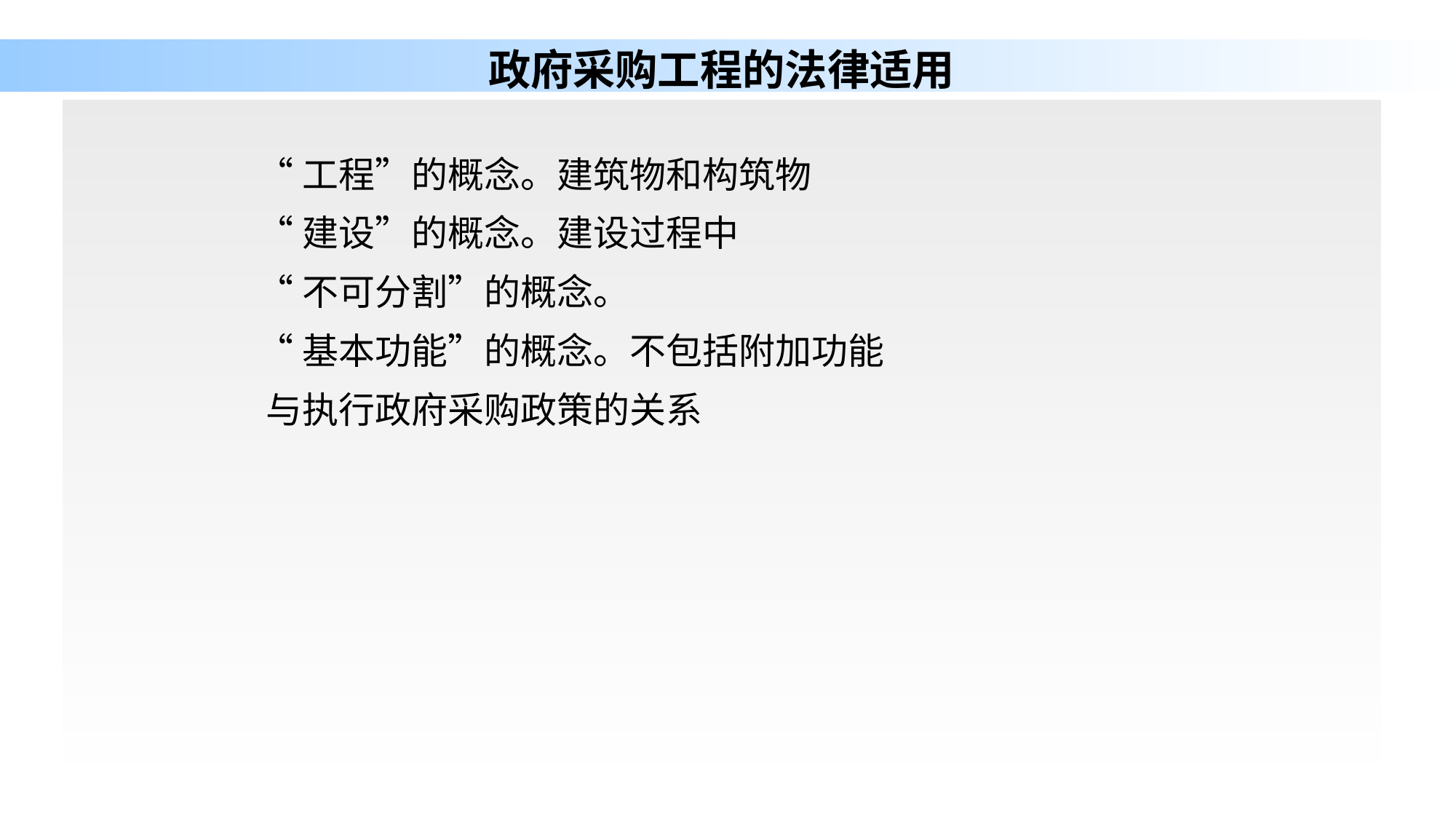

# 政府采购工程的法律适用
  “工程”的概念。建筑物和构筑物
  “建设”的概念。建设过程中
  “不可分割”的概念。
  “基本功能”的概念。不包括附加功能
  与执行政府采购政策的关系